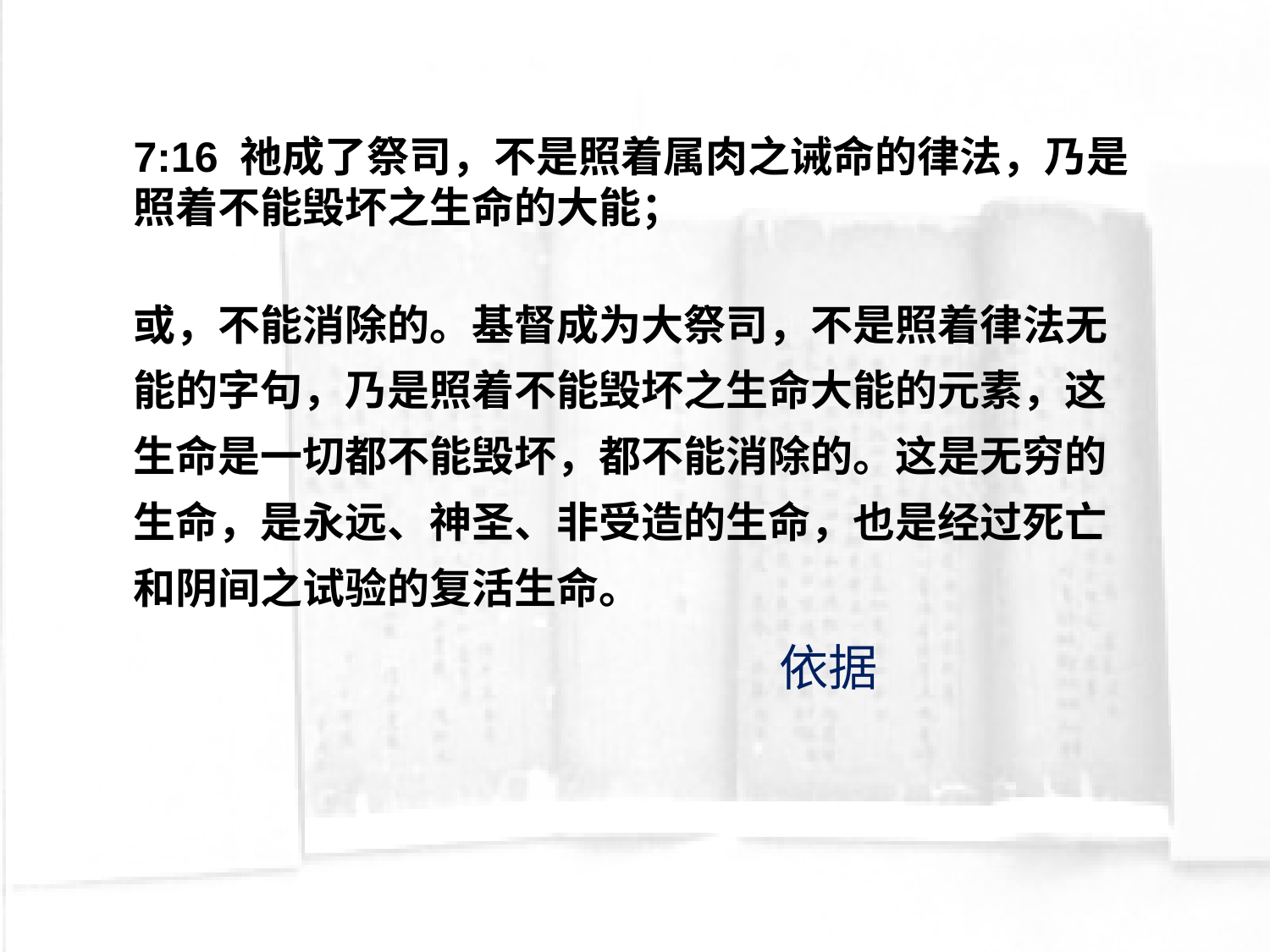

7:16 祂成了祭司，不是照着属肉之诫命的律法，乃是照着不能毁坏之生命的大能；
或，不能消除的。基督成为大祭司，不是照着律法无能的字句，乃是照着不能毁坏之生命大能的元素，这生命是一切都不能毁坏，都不能消除的。这是无穷的生命，是永远、神圣、非受造的生命，也是经过死亡和阴间之试验的复活生命。
依据